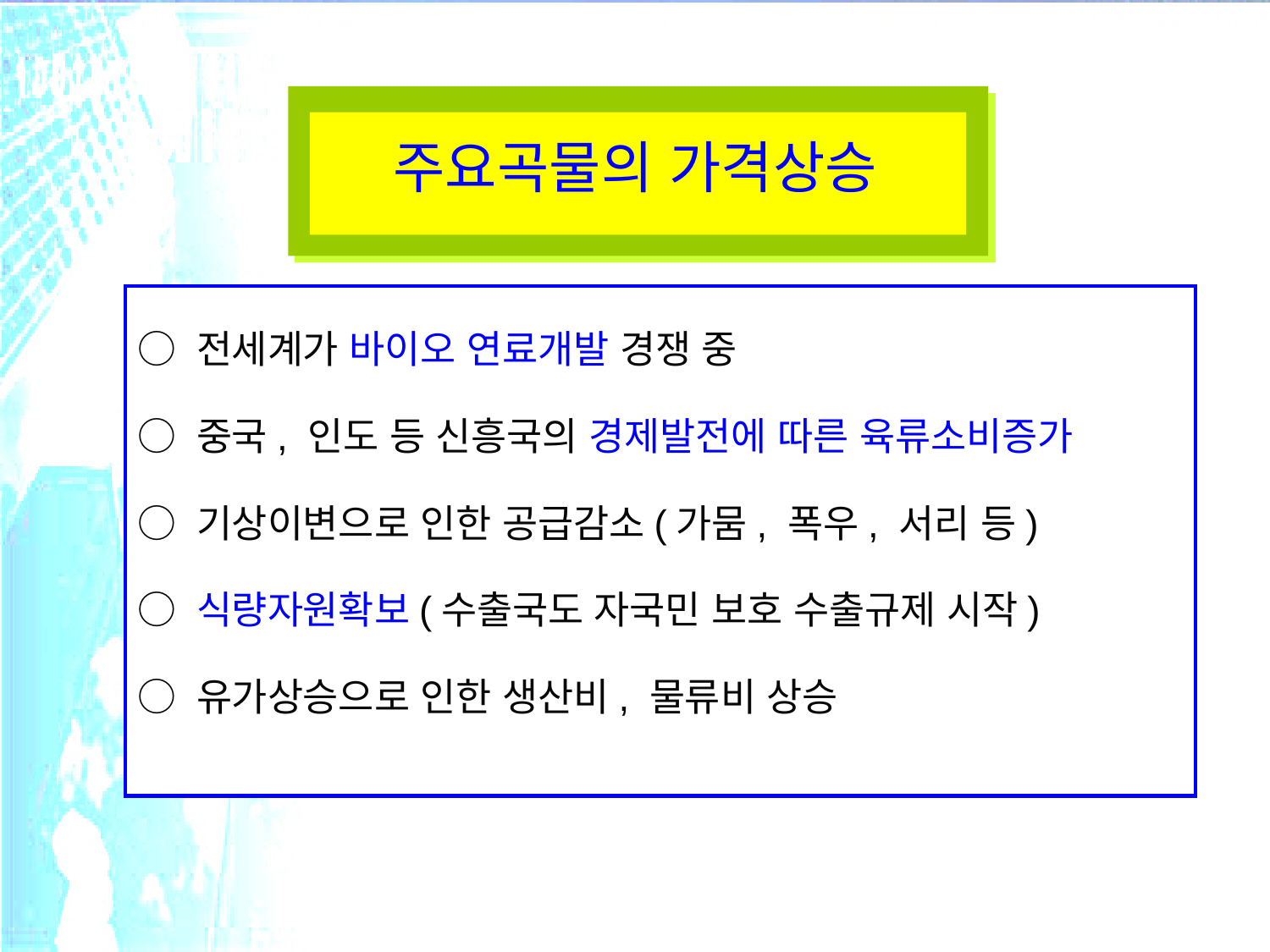

주요곡물의 가격상승
○ 전세계가 바이오 연료개발 경쟁 중
○ 중국, 인도 등 신흥국의 경제발전에 따른 육류소비증가
○ 기상이변으로 인한 공급감소(가뭄, 폭우, 서리 등)
○ 식량자원확보(수출국도 자국민 보호 수출규제 시작)
○ 유가상승으로 인한 생산비, 물류비 상승